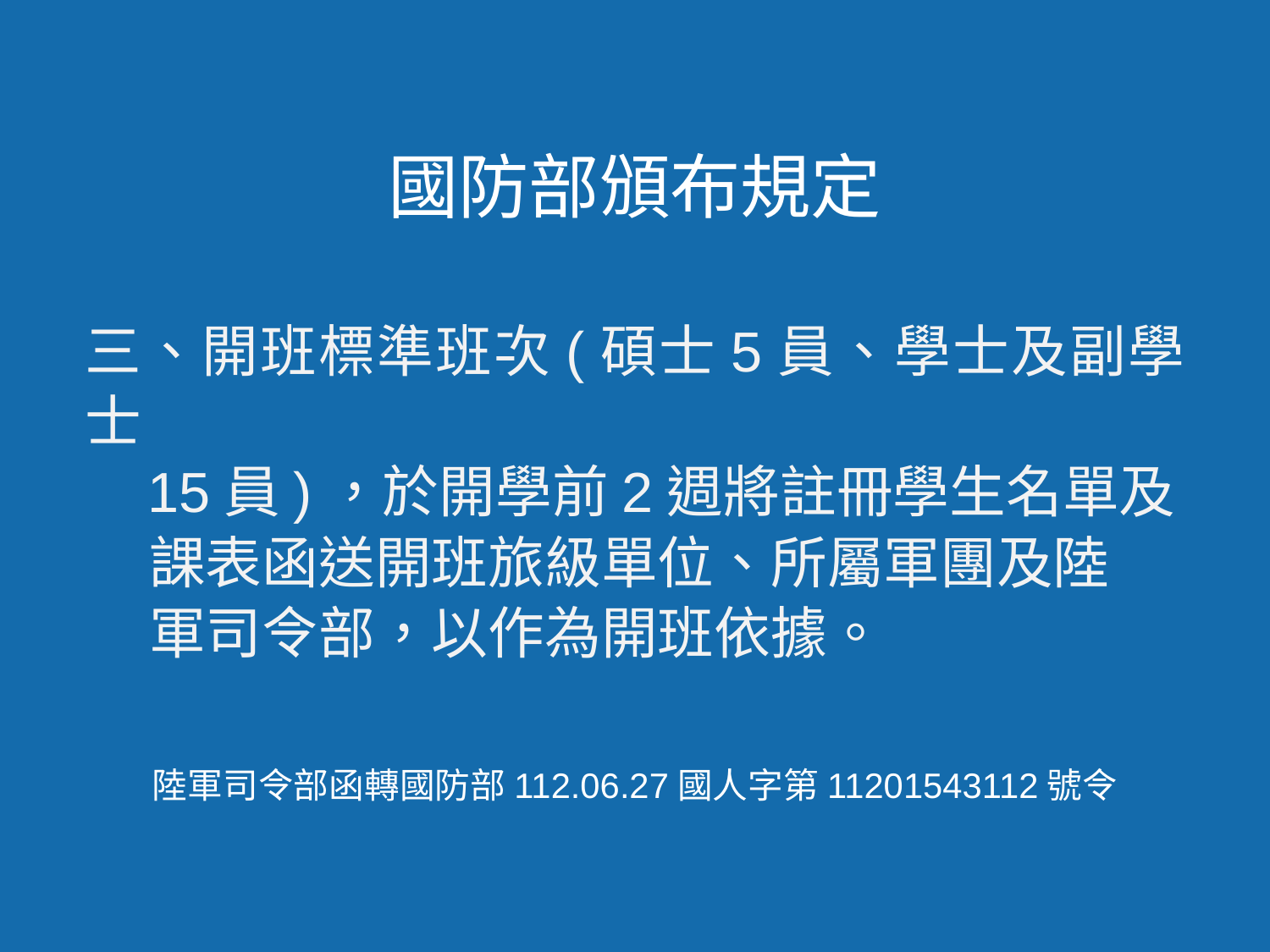

國防部頒布規定
三、開班標準班次(碩士5員、學士及副學士
    15員)，於開學前2週將註冊學生名單及
    課表函送開班旅級單位、所屬軍團及陸
    軍司令部，以作為開班依據。

陸軍司令部函轉國防部112.06.27國人字第11201543112號令